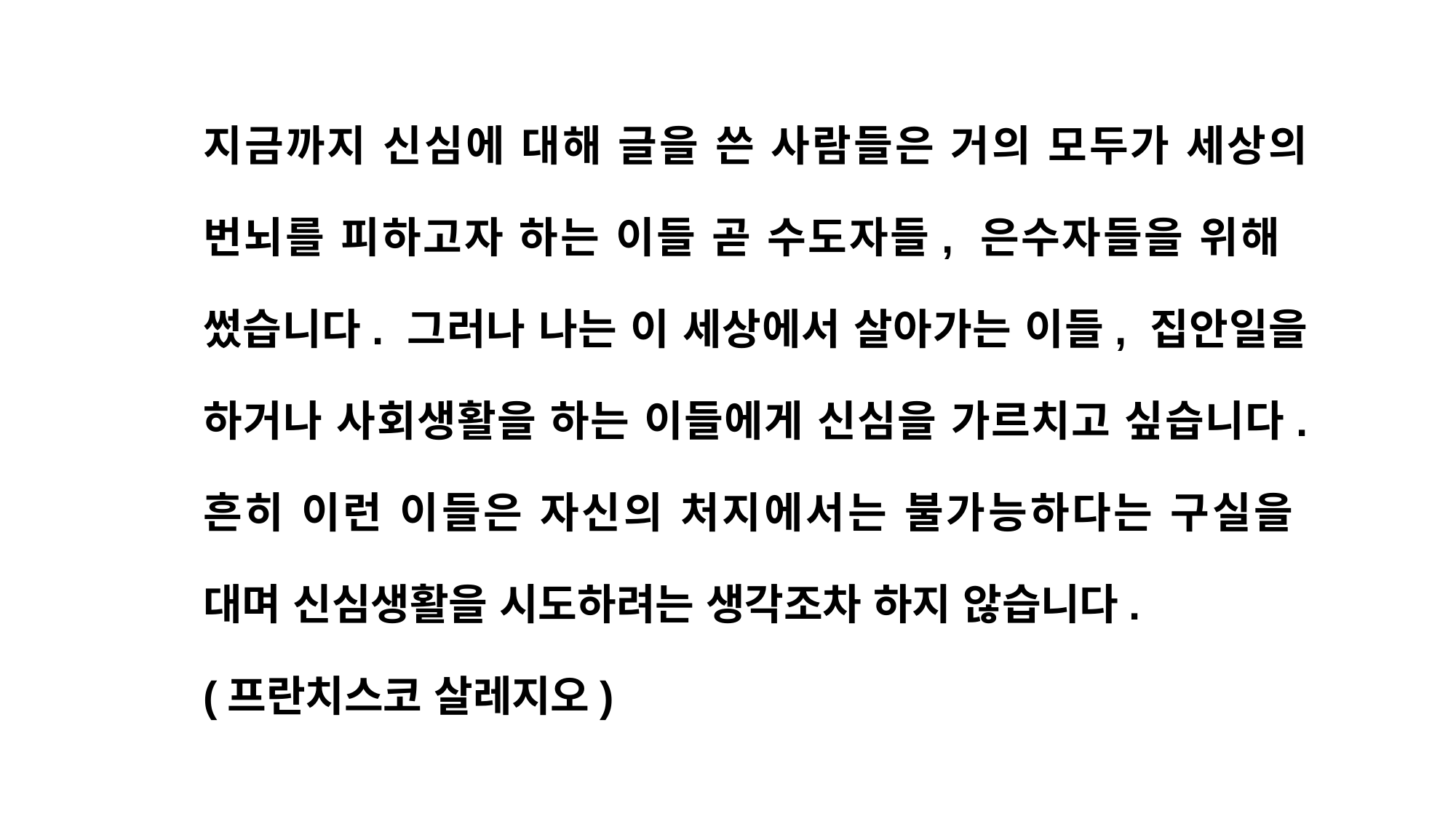

지금까지 신심에 대해 글을 쓴 사람들은 거의 모두가 세상의 번뇌를 피하고자 하는 이들 곧 수도자들, 은수자들을 위해   썼습니다. 그러나 나는 이 세상에서 살아가는 이들, 집안일을 하거나 사회생활을 하는 이들에게 신심을 가르치고 싶습니다. 흔히 이런 이들은 자신의 처지에서는 불가능하다는 구실을  대며 신심생활을 시도하려는 생각조차 하지 않습니다.
(프란치스코 살레지오)